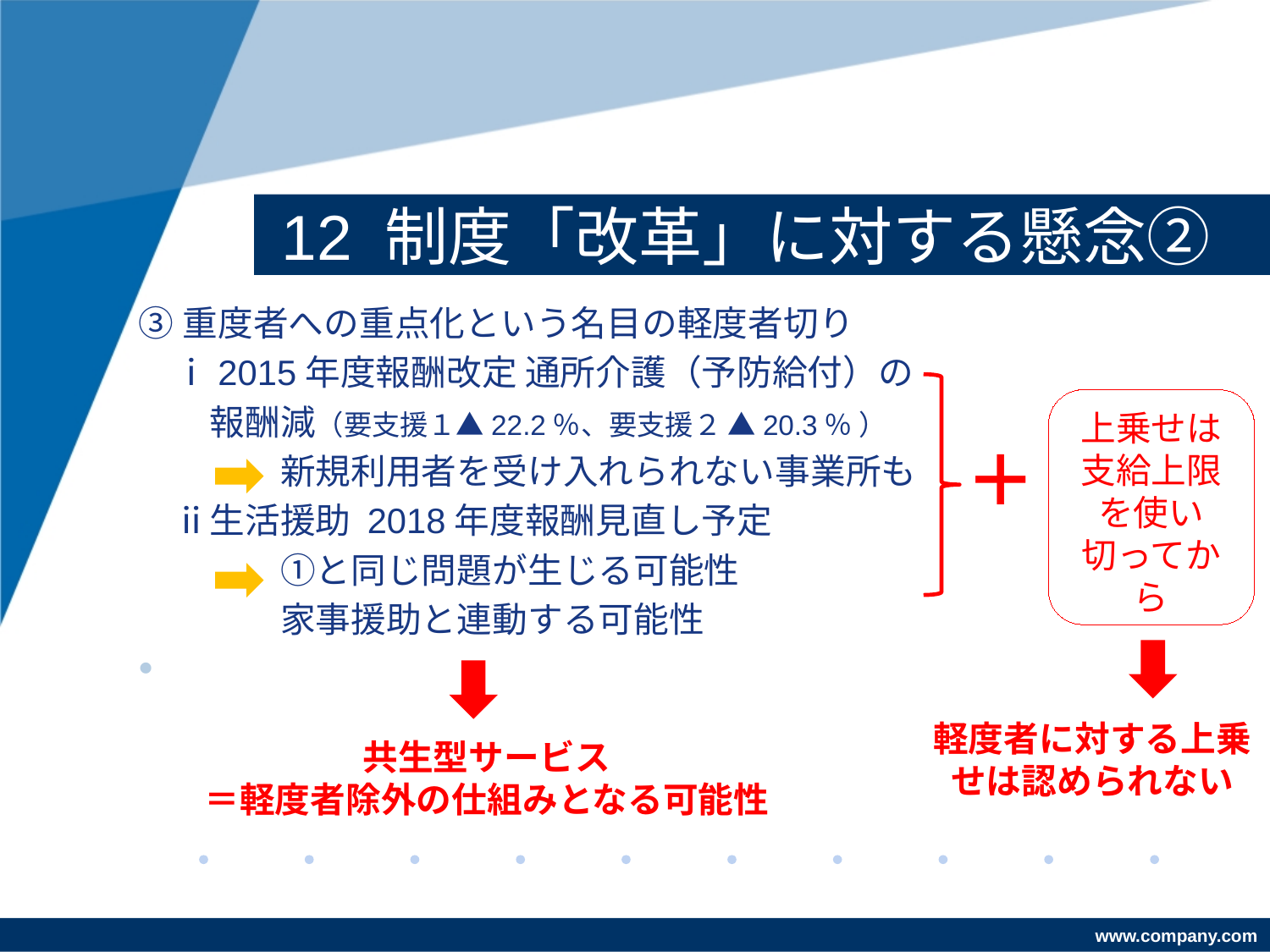

# 12 制度「改革」に対する懸念②
③重度者への重点化という名目の軽度者切り
　ⅰ2015年度報酬改定 通所介護（予防給付）の
　　報酬減（要支援１▲22.2％、要支援２ ▲20.3％ ）
　　　　新規利用者を受け入れられない事業所も
　ⅱ生活援助 2018年度報酬見直し予定
　　　　①と同じ問題が生じる可能性
　　　　家事援助と連動する可能性

上乗せは支給上限を使い切ってから
＋

軽度者に対する上乗せは認められない
共生型サービス
＝軽度者除外の仕組みとなる可能性